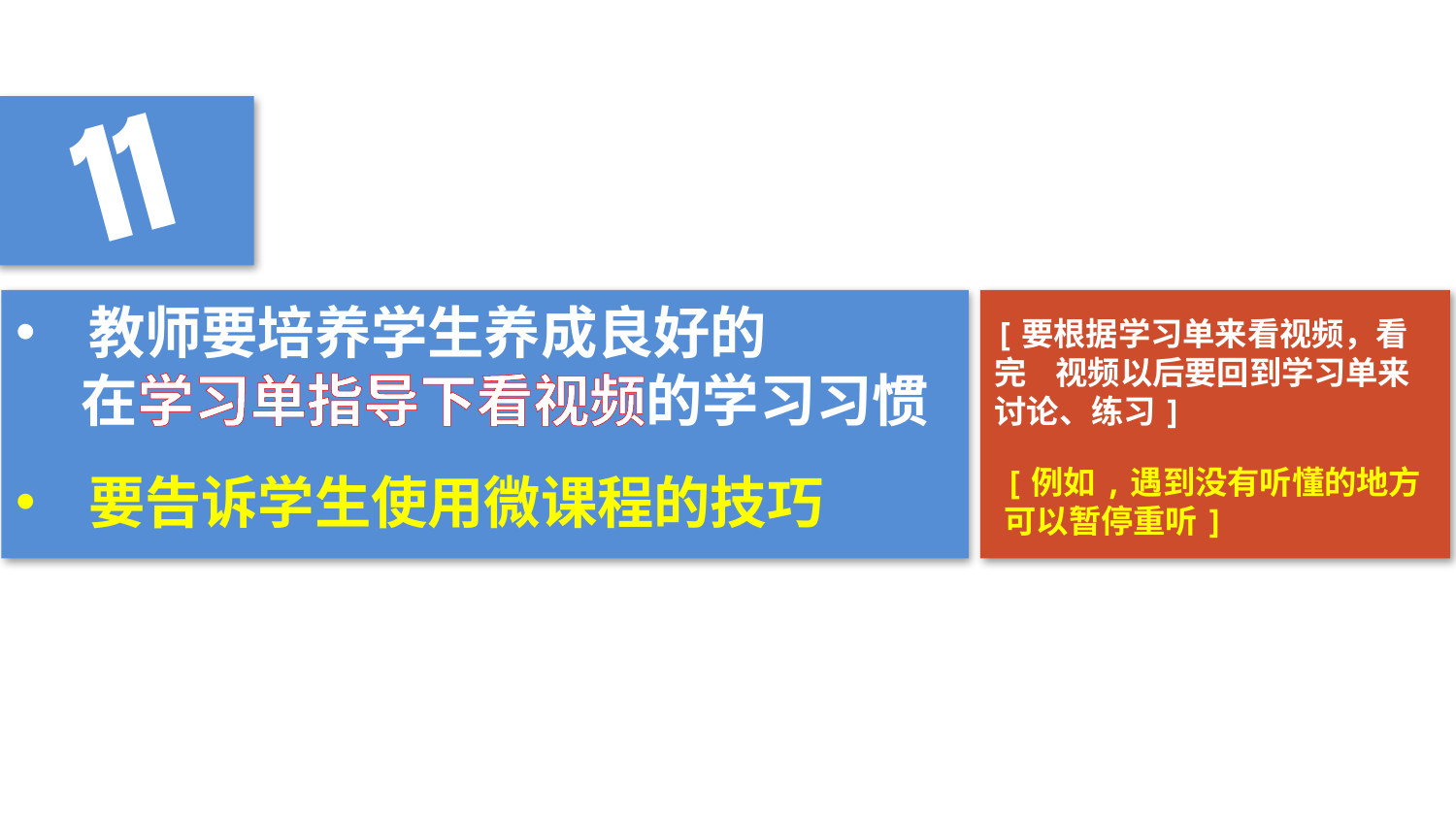

11

教师要培养学生养成良好的
    在学习单指导下看视频的学习习惯

要告诉学生使用微课程的技巧

[要根据学习单来看视频，看完    视频以后要回到学习单来讨论、练习]

[例如,遇到没有听懂的地方可以暂停重听]